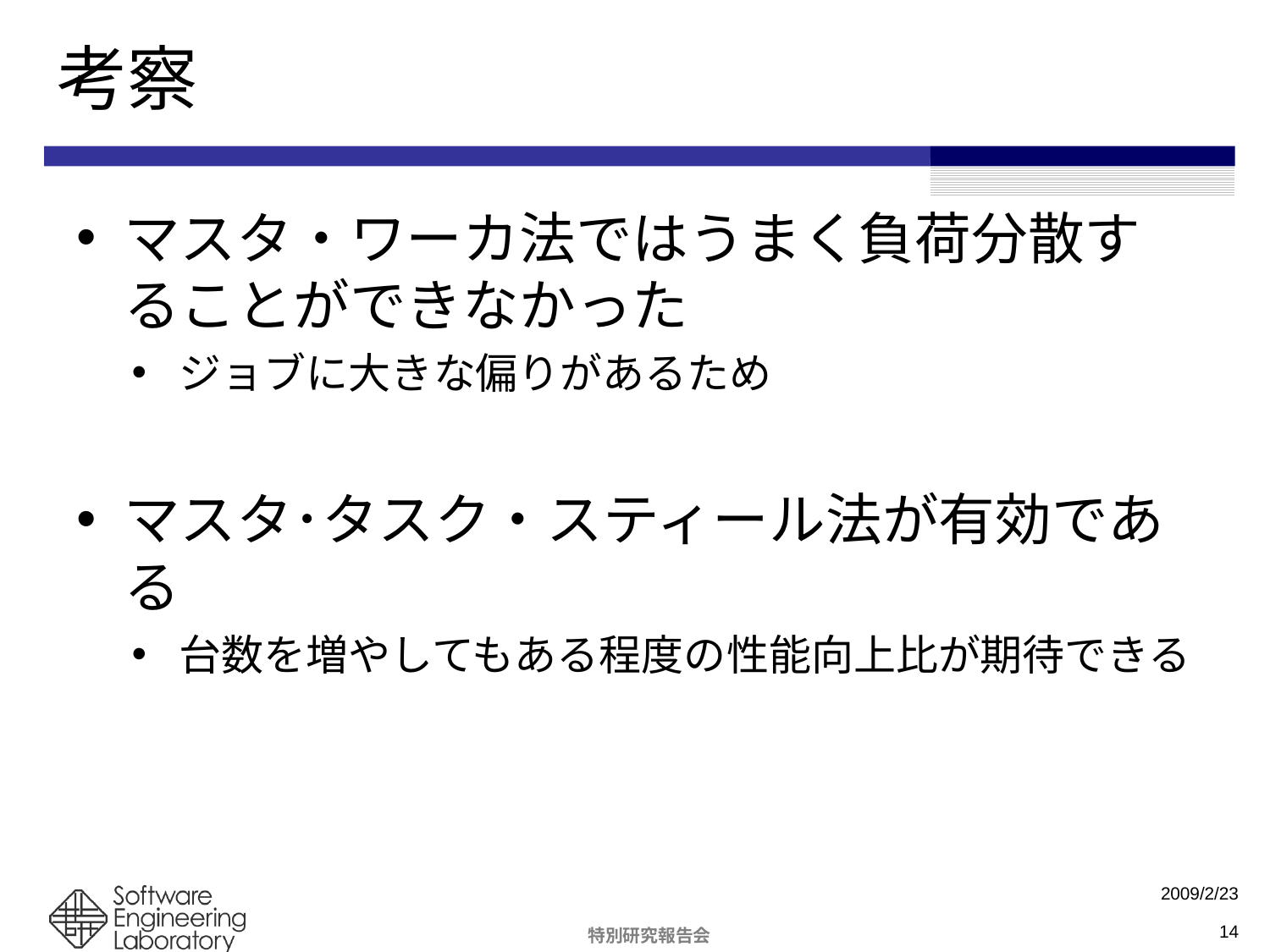

# 考察
マスタ・ワーカ法ではうまく負荷分散することができなかった
ジョブに大きな偏りがあるため

マスタ･タスク・スティール法が有効である
台数を増やしてもある程度の性能向上比が期待できる
2009/2/23
14